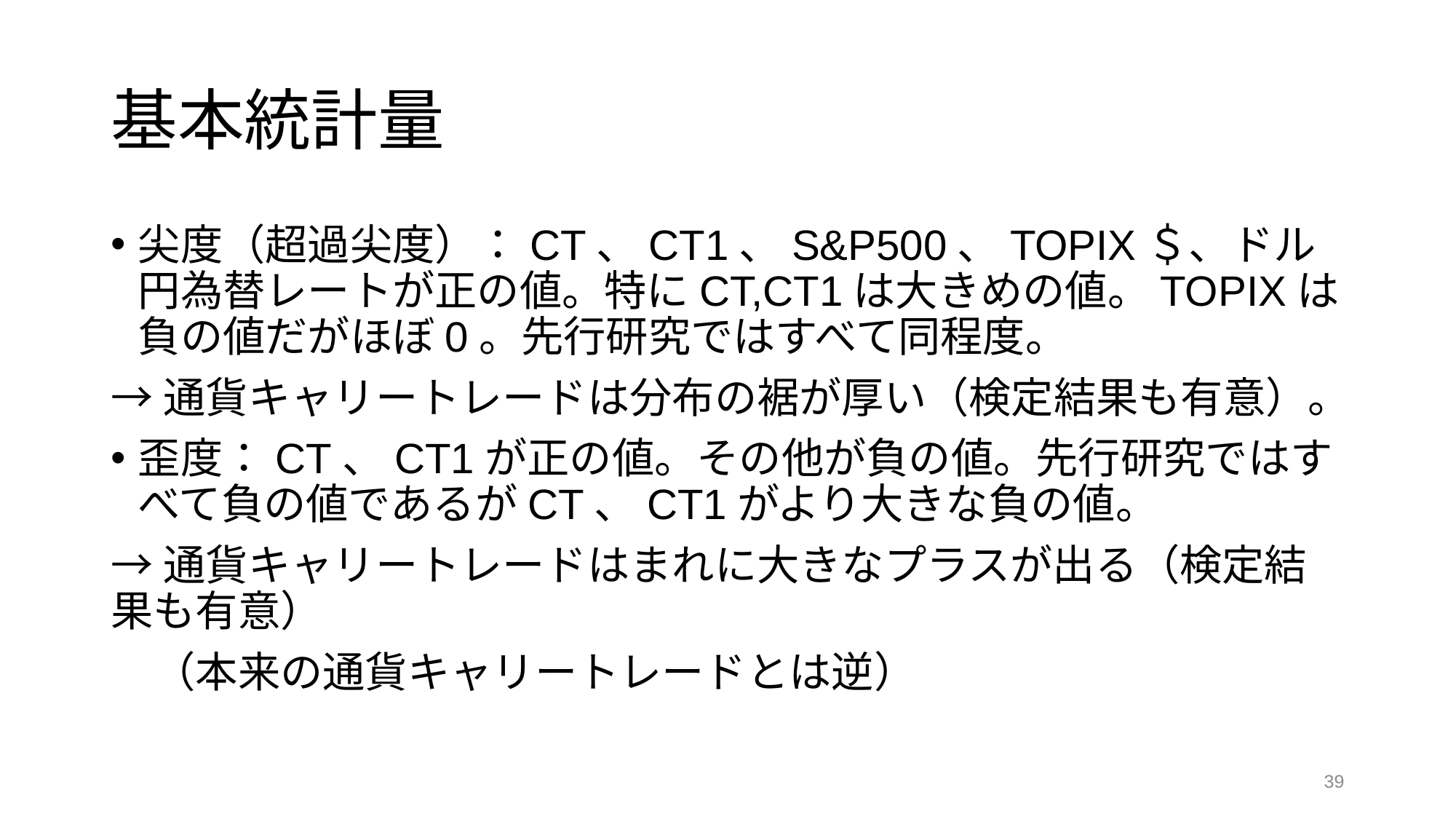

# 基本統計量
尖度（超過尖度）：CT、CT1、S&P500、TOPIX＄、ドル円為替レートが正の値。特にCT,CT1は大きめの値。TOPIXは負の値だがほぼ0。先行研究ではすべて同程度。
→通貨キャリートレードは分布の裾が厚い（検定結果も有意）。
歪度：CT、CT1が正の値。その他が負の値。先行研究ではすべて負の値であるがCT、CT1がより大きな負の値。
→通貨キャリートレードはまれに大きなプラスが出る（検定結果も有意）
　（本来の通貨キャリートレードとは逆）

39